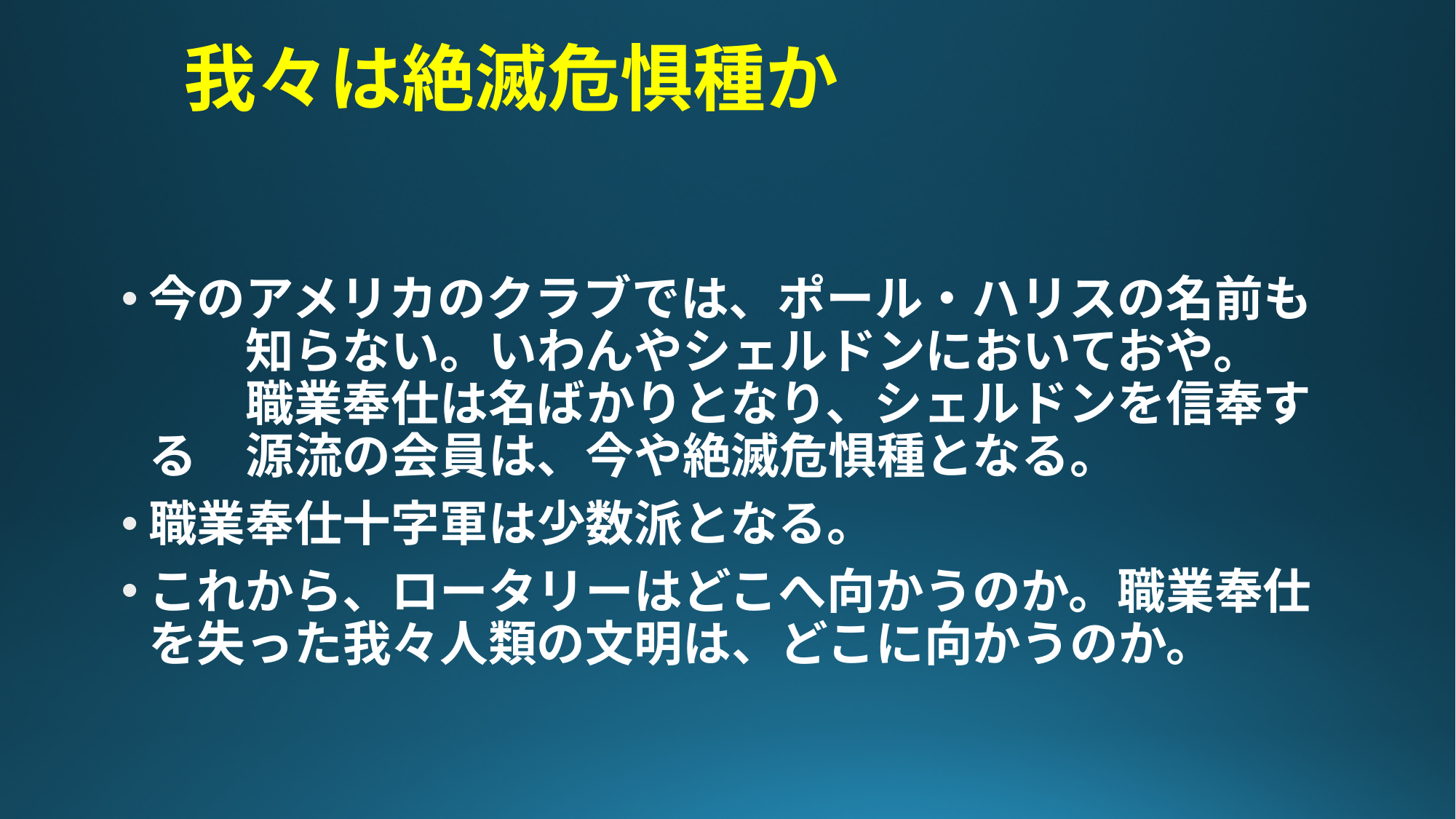

# 我々は絶滅危惧種か
今のアメリカのクラブでは、ポール・ハリスの名前も　　知らない。いわんやシェルドンにおいておや。　　　職業奉仕は名ばかりとなり、シェルドンを信奉する　源流の会員は、今や絶滅危惧種となる。
職業奉仕十字軍は少数派となる。
これから、ロータリーはどこへ向かうのか。職業奉仕を失った我々人類の文明は、どこに向かうのか。